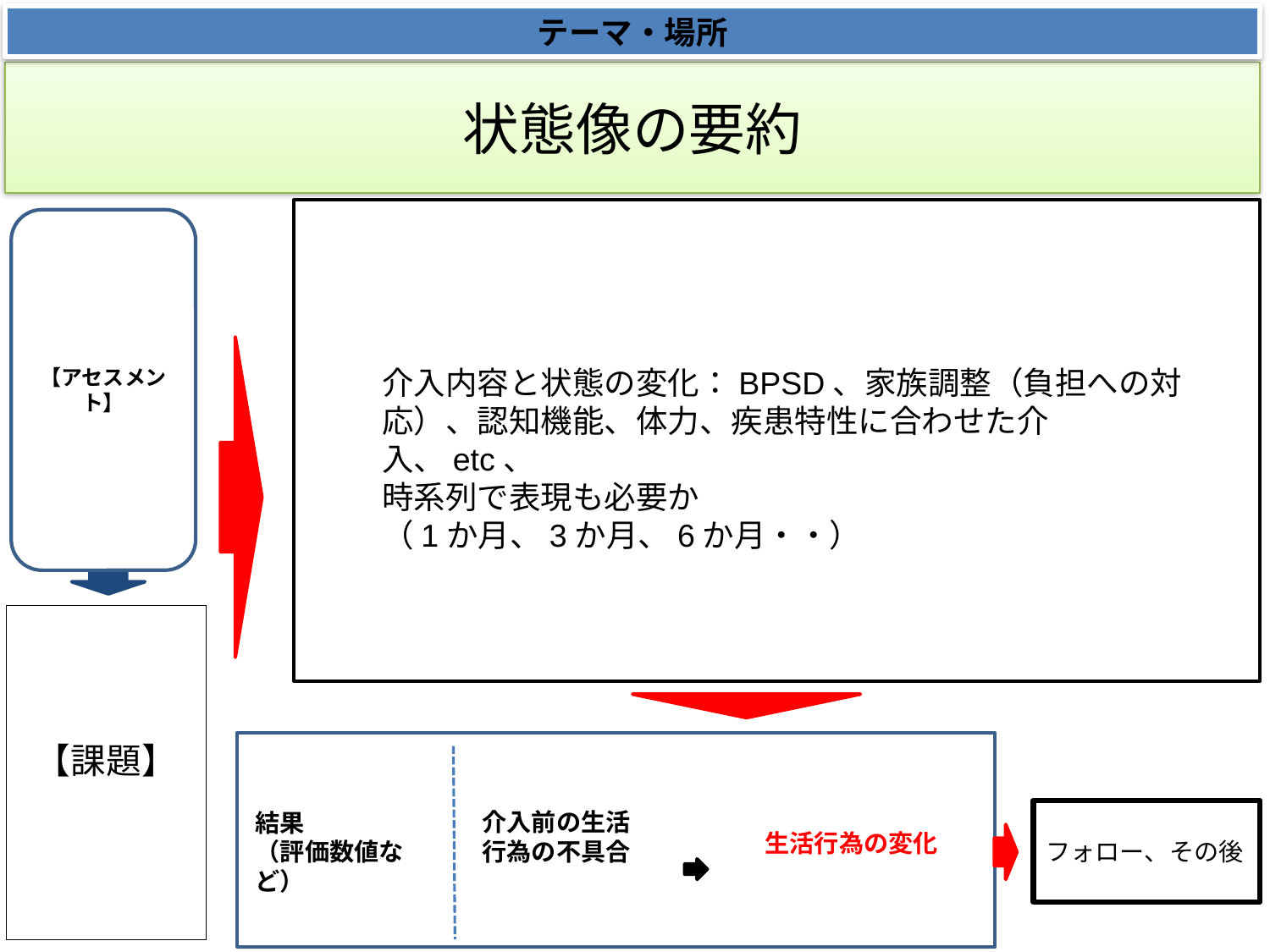

テーマ・場所

状態像の要約

【アセスメント】

介入内容と状態の変化：BPSD、家族調整（負担への対応）、認知機能、体力、疾患特性に合わせた介入、etc、
時系列で表現も必要か
（1か月、3か月、6か月・・）

【課題】

介入前の生活行為の不具合

フォロー、その後

結果
（評価数値など）
生活行為の変化